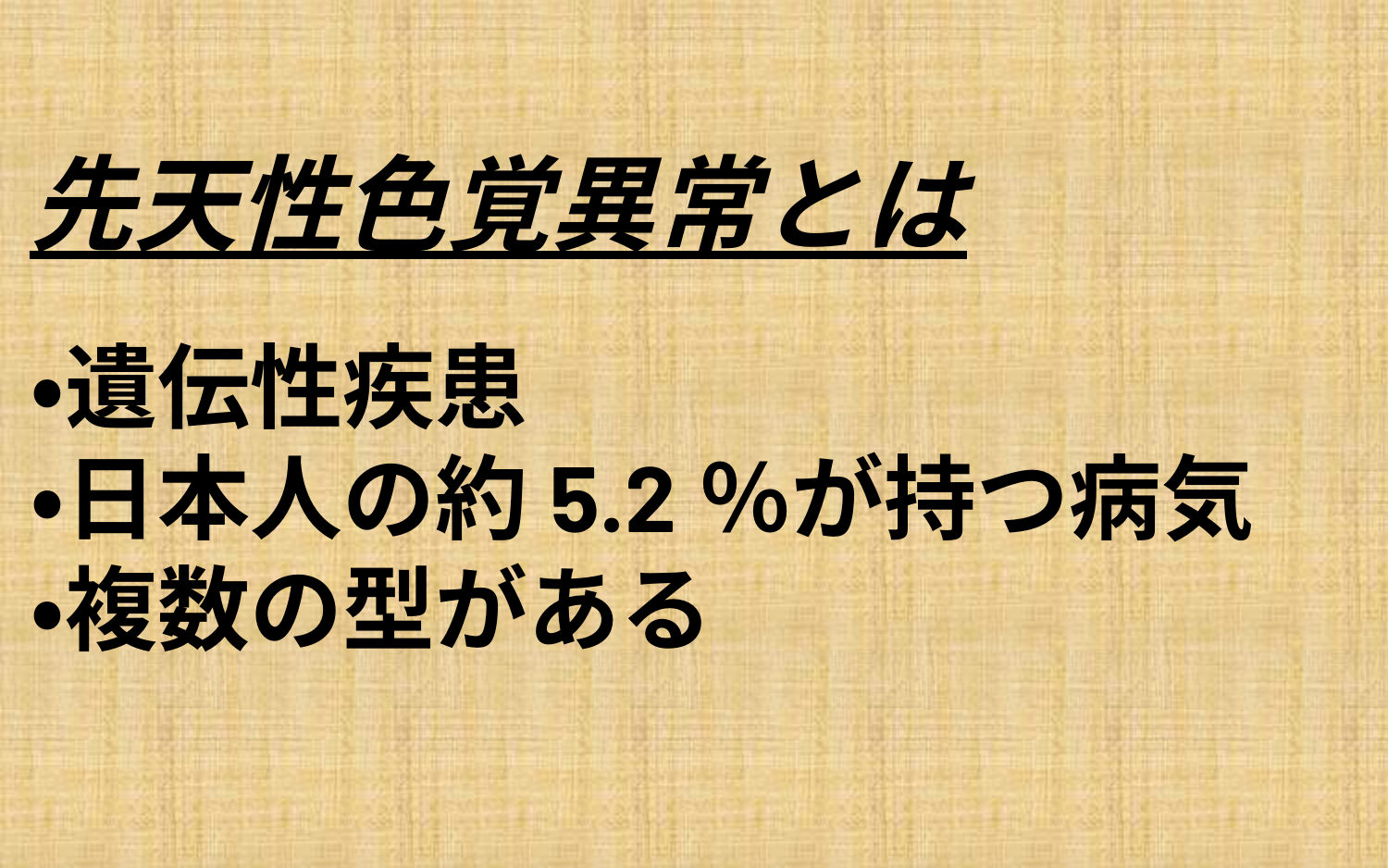

先天性色覚異常とは

・遺伝性疾患
・日本人の約5.2％が持つ病気
・複数の型がある